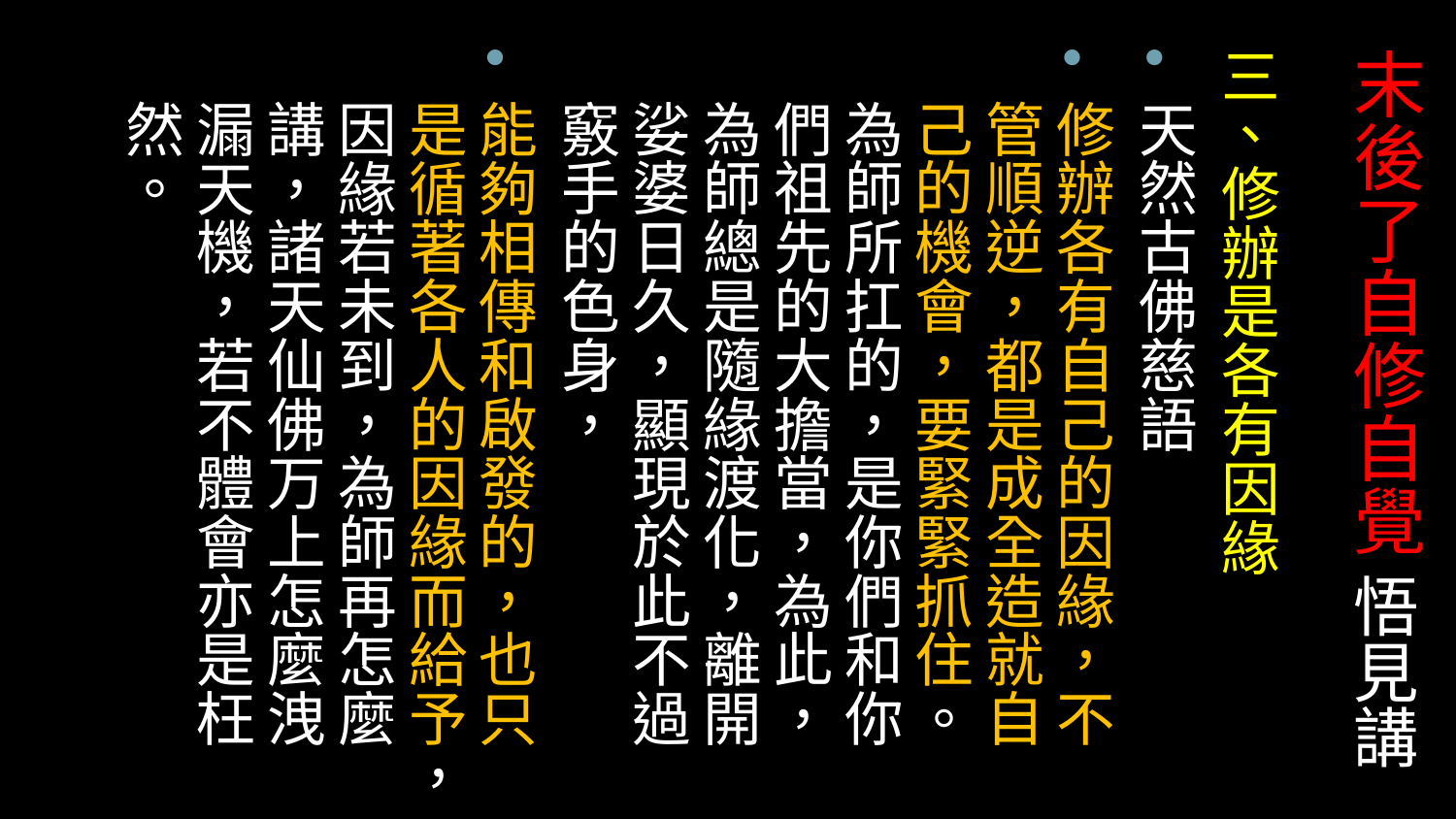

# 末後了自修自覺 悟見講
三、修辦是各有因緣
天然古佛慈語
修辦各有自己的因緣，不管順逆，都是成全造就自己的機會，要緊緊抓住。為師所扛的，是你們和你們祖先的大擔當，為此，為師總是隨緣渡化，離開娑婆日久，顯現於此不過竅手的色身，
能夠相傳和啟發的，也只是循著各人的因緣而給予，因緣若未到，為師再怎麼講，諸天仙佛万上怎麼洩漏天機，若不體會亦是枉然。